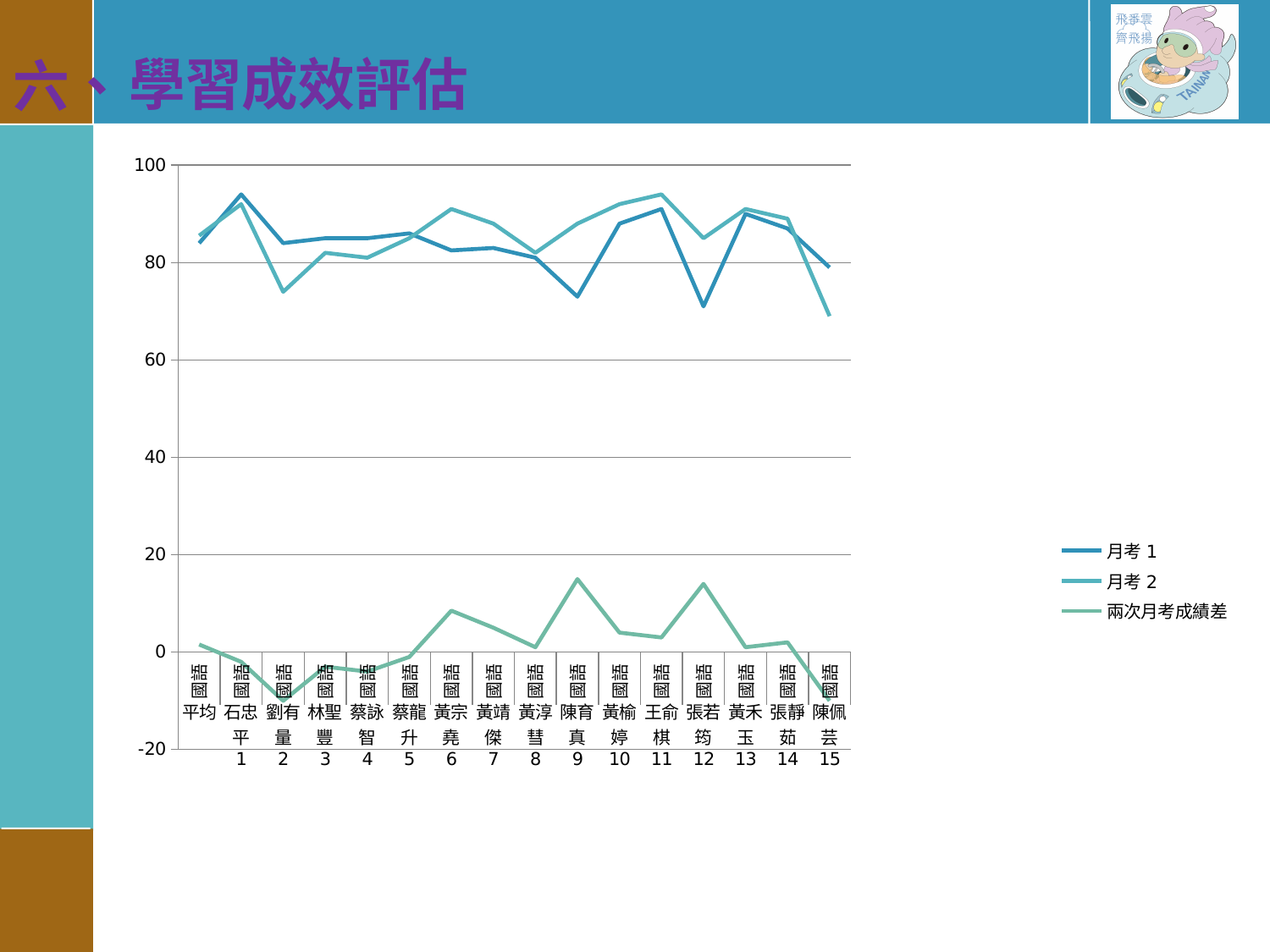

學習成效評估
六、

### Chart

| Category | 月考1 | 月考2 | 兩次月考成績差 |
|---|---|---|---|
| 國語 | 83.97 | 85.53 | 1.5600000000000023 |
| 國語 | 94.0 | 92.0 | -2.0 |
| 國語 | 84.0 | 74.0 | -10.0 |
| 國語 | 85.0 | 82.0 | -3.0 |
| 國語 | 85.0 | 81.0 | -4.0 |
| 國語 | 86.0 | 85.0 | -1.0 |
| 國語 | 82.5 | 91.0 | 8.5 |
| 國語 | 83.0 | 88.0 | 5.0 |
| 國語 | 81.0 | 82.0 | 1.0 |
| 國語 | 73.0 | 88.0 | 15.0 |
| 國語 | 88.0 | 92.0 | 4.0 |
| 國語 | 91.0 | 94.0 | 3.0 |
| 國語 | 71.0 | 85.0 | 14.0 |
| 國語 | 90.0 | 91.0 | 1.0 |
| 國語 | 87.0 | 89.0 | 2.0 |
| 國語 | 79.0 | 69.0 | -10.0 |